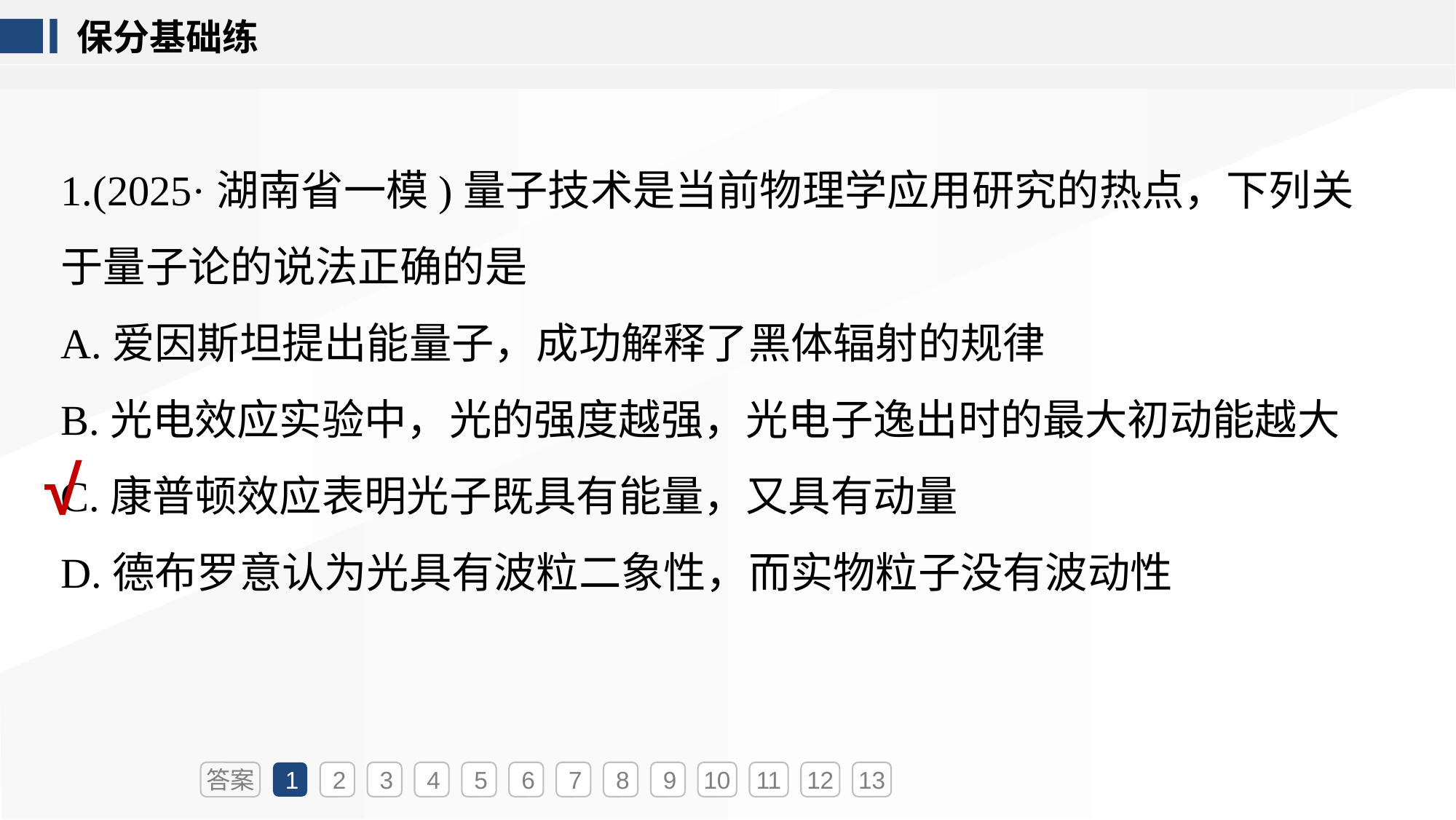

保分基础练

1.(2025·湖南省一模)量子技术是当前物理学应用研究的热点，下列关于量子论的说法正确的是
A.爱因斯坦提出能量子，成功解释了黑体辐射的规律
B.光电效应实验中，光的强度越强，光电子逸出时的最大初动能越大
C.康普顿效应表明光子既具有能量，又具有动量
D.德布罗意认为光具有波粒二象性，而实物粒子没有波动性
√
答案
1
2
3
4
5
6
7
8
9
10
11
12
13